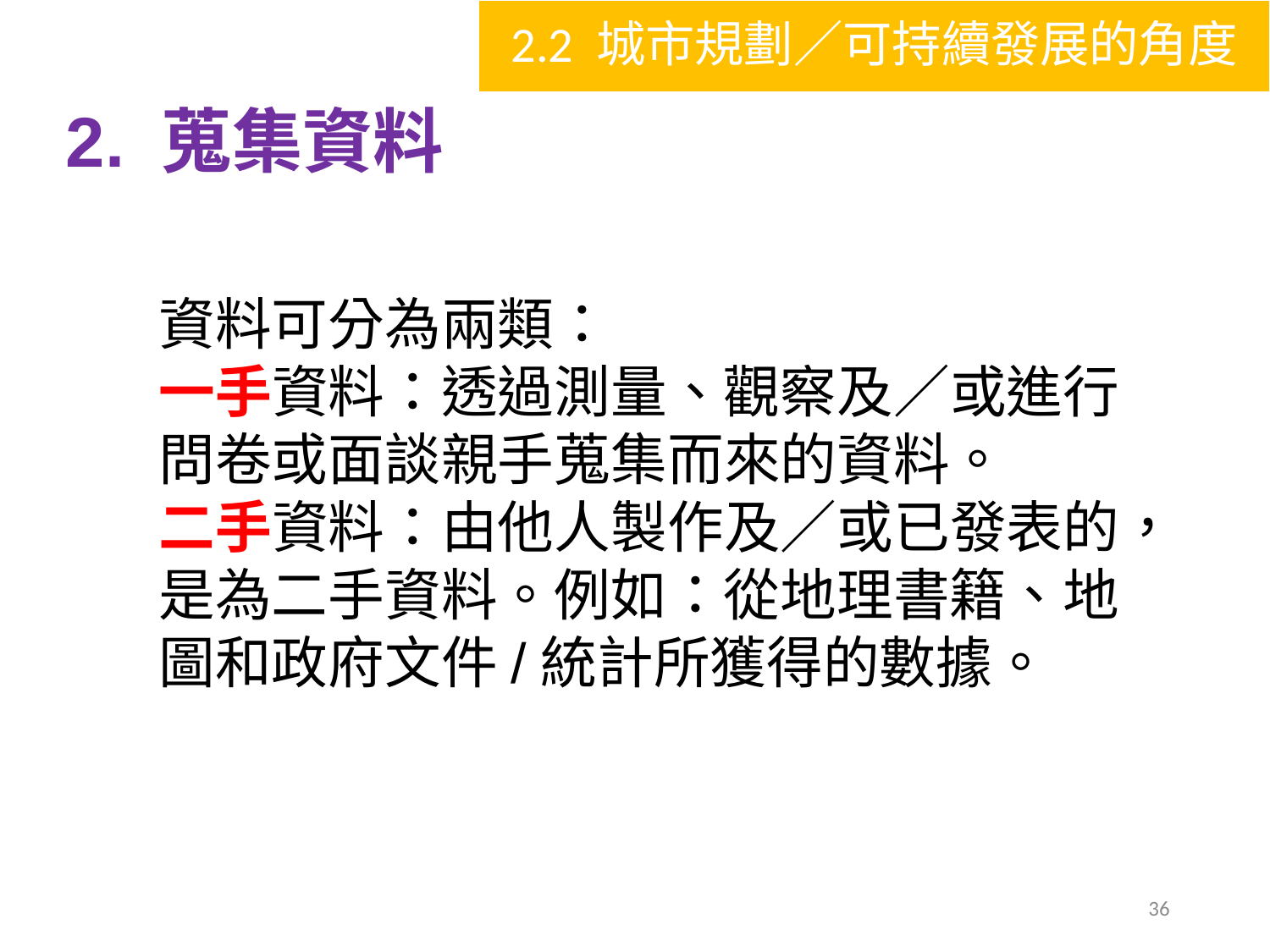

2.2 城市規劃／可持續發展的角度
# 2. 蒐集資料
資料可分為兩類：
一手資料：透過測量、觀察及／或進行問卷或面談親手蒐集而來的資料。
二手資料：由他人製作及／或已發表的，是為二手資料。例如：從地理書籍、地圖和政府文件/統計所獲得的數據。

36